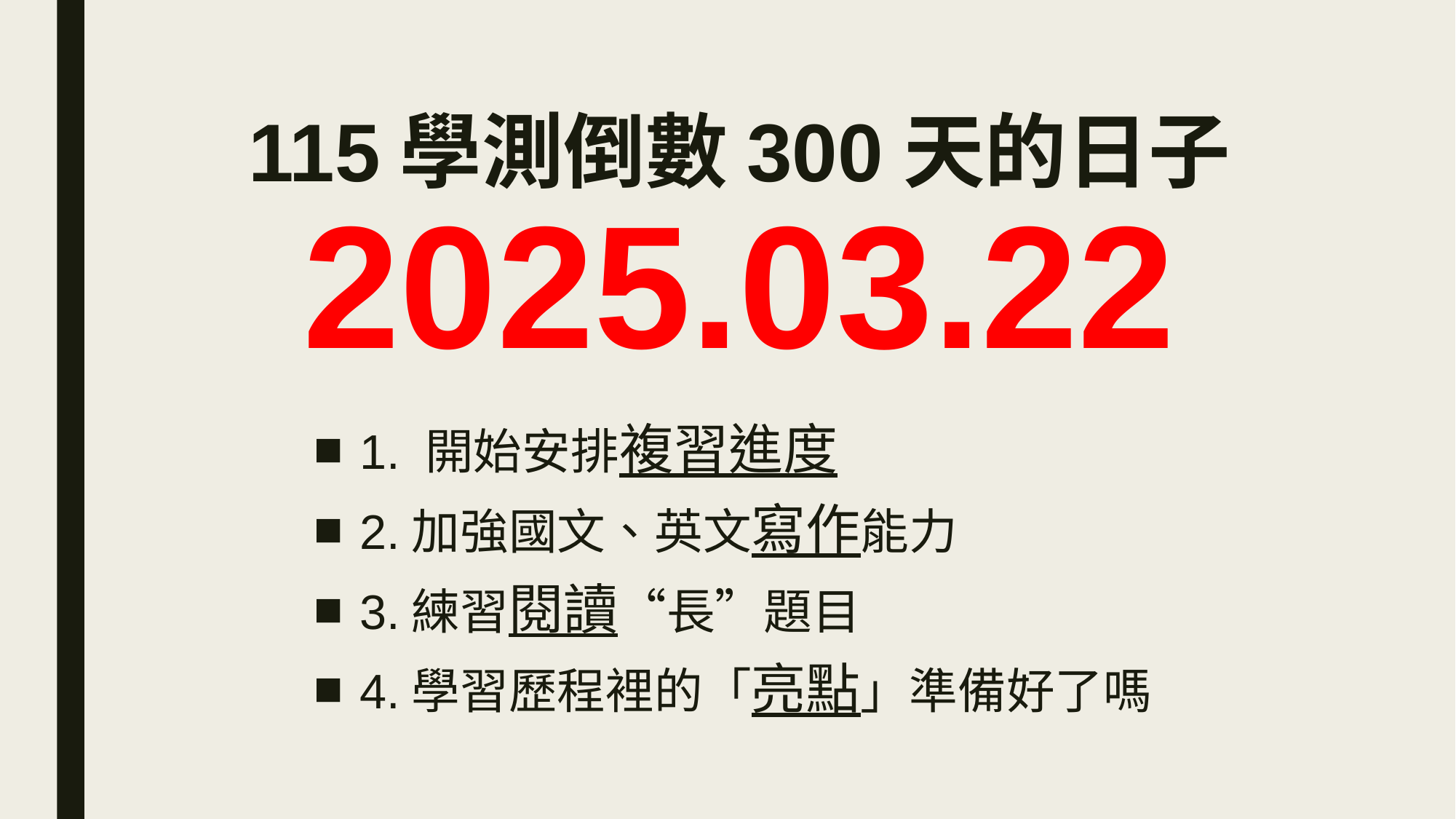

115學測倒數300天的日子
2025.03.22
1. 開始安排複習進度
2.加強國文、英文寫作能力
3.練習閱讀“長”題目
4.學習歷程裡的「亮點」準備好了嗎